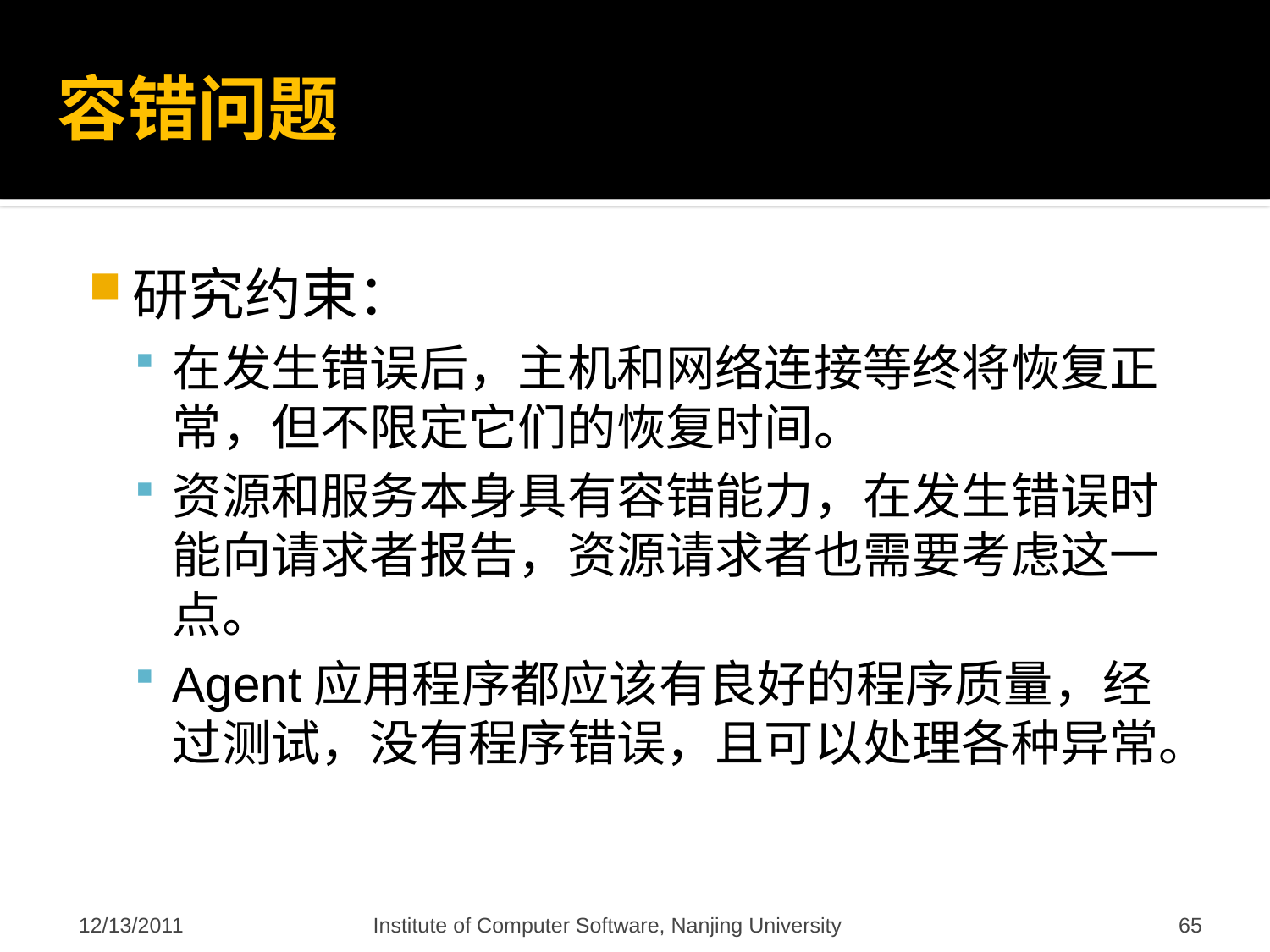

# 容错问题
研究约束：
在发生错误后，主机和网络连接等终将恢复正常，但不限定它们的恢复时间。
资源和服务本身具有容错能力，在发生错误时能向请求者报告，资源请求者也需要考虑这一点。
Agent应用程序都应该有良好的程序质量，经过测试，没有程序错误，且可以处理各种异常。
65
12/13/2011
Institute of Computer Software, Nanjing University
65